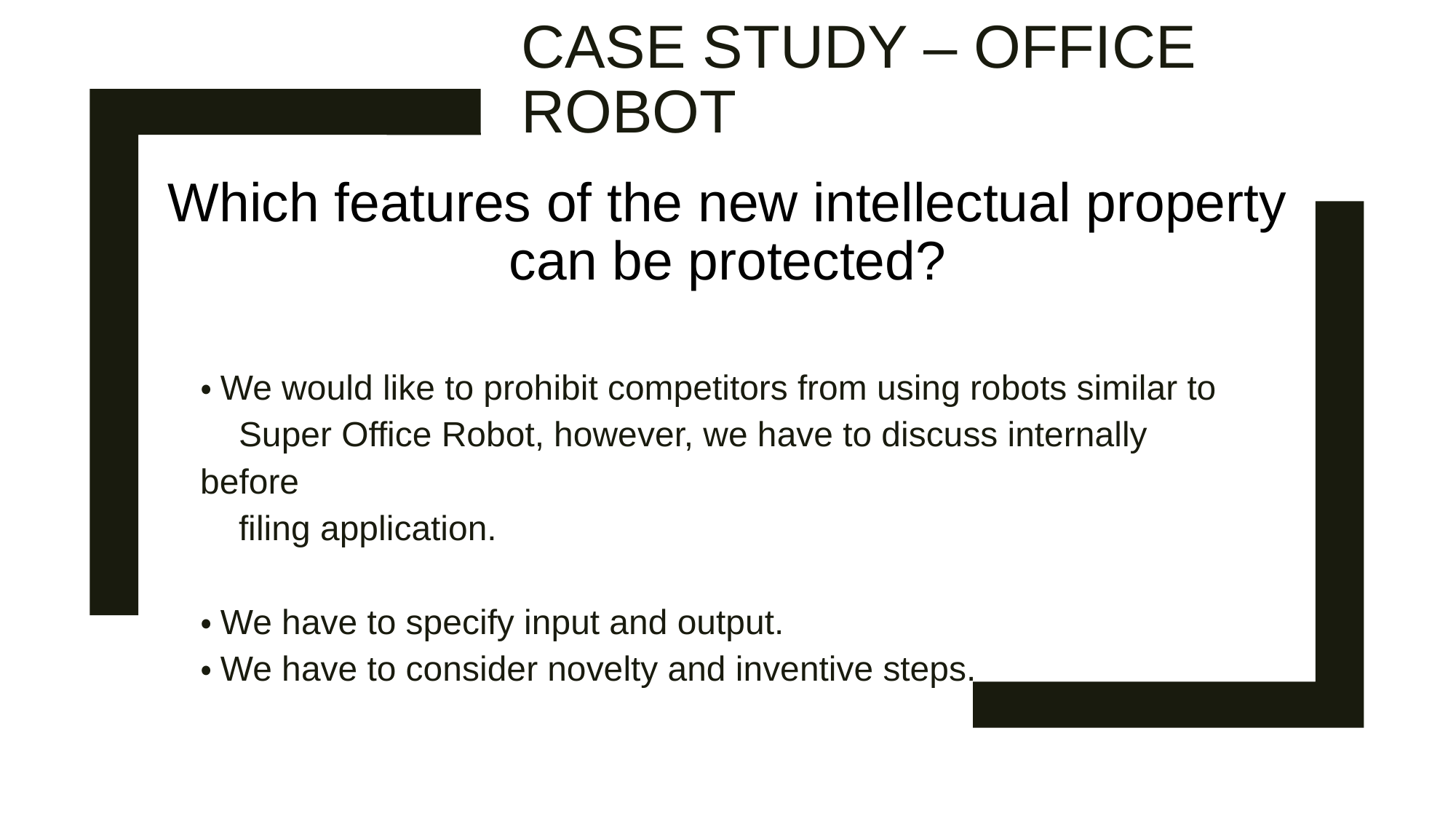

Case Study – Office Robot
# Which features of the new intellectual property can be protected?
・We would like to prohibit competitors from using robots similar to
    Super Office Robot, however, we have to discuss internally before
    filing application.

・We have to specify input and output.
・We have to consider novelty and inventive steps.